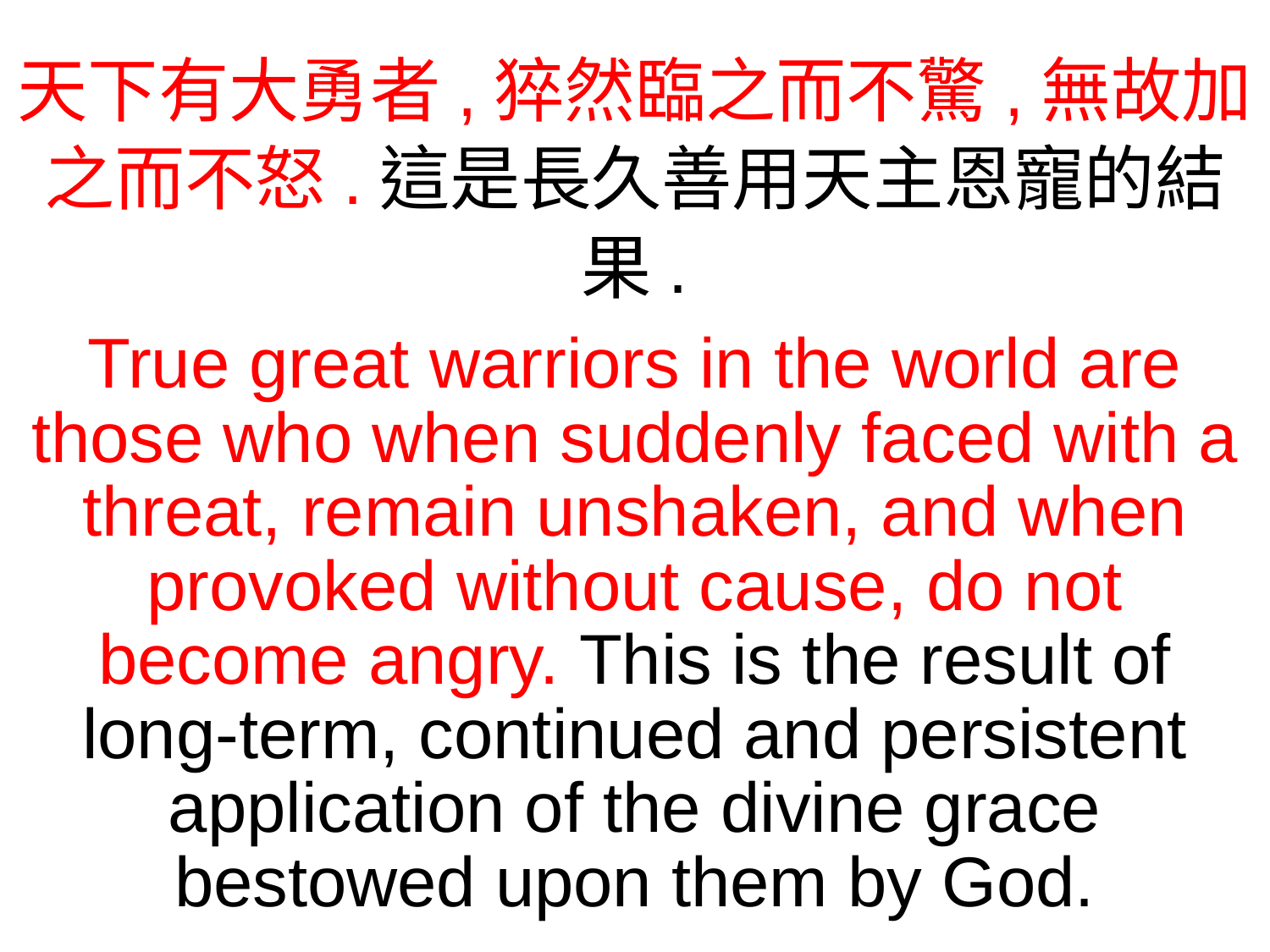

天下有大勇者,猝然臨之而不驚,無故加之而不怒.這是長久善用天主恩寵的結果.
True great warriors in the world are those who when suddenly faced with a threat, remain unshaken, and when provoked without cause, do not become angry. This is the result of long-term, continued and persistent application of the divine grace bestowed upon them by God.